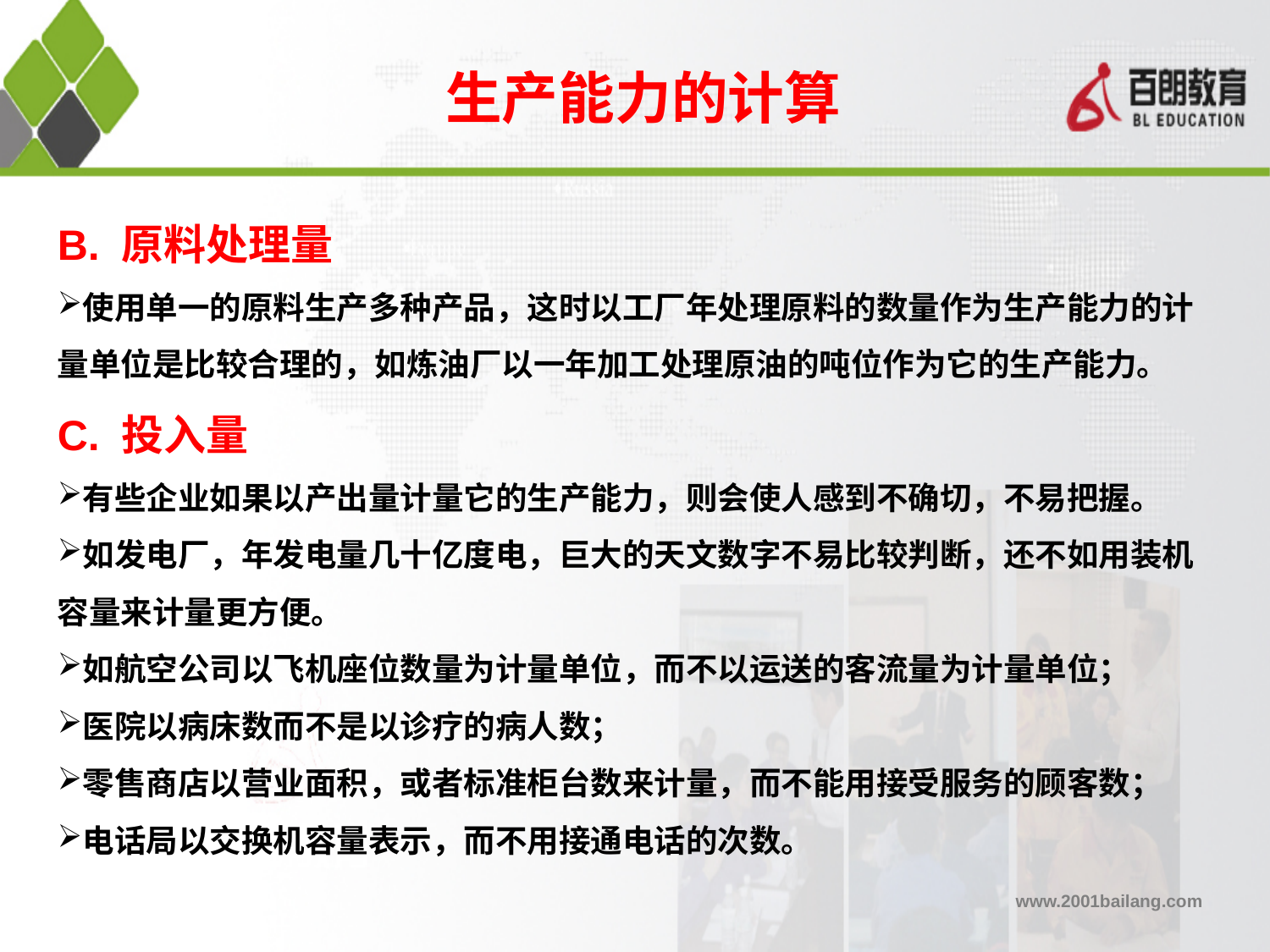

# 生产能力的计算
B. 原料处理量
使用单一的原料生产多种产品，这时以工厂年处理原料的数量作为生产能力的计量单位是比较合理的，如炼油厂以一年加工处理原油的吨位作为它的生产能力。
C. 投入量
有些企业如果以产出量计量它的生产能力，则会使人感到不确切，不易把握。
如发电厂，年发电量几十亿度电，巨大的天文数字不易比较判断，还不如用装机容量来计量更方便。
如航空公司以飞机座位数量为计量单位，而不以运送的客流量为计量单位；
医院以病床数而不是以诊疗的病人数；
零售商店以营业面积，或者标准柜台数来计量，而不能用接受服务的顾客数；
电话局以交换机容量表示，而不用接通电话的次数。